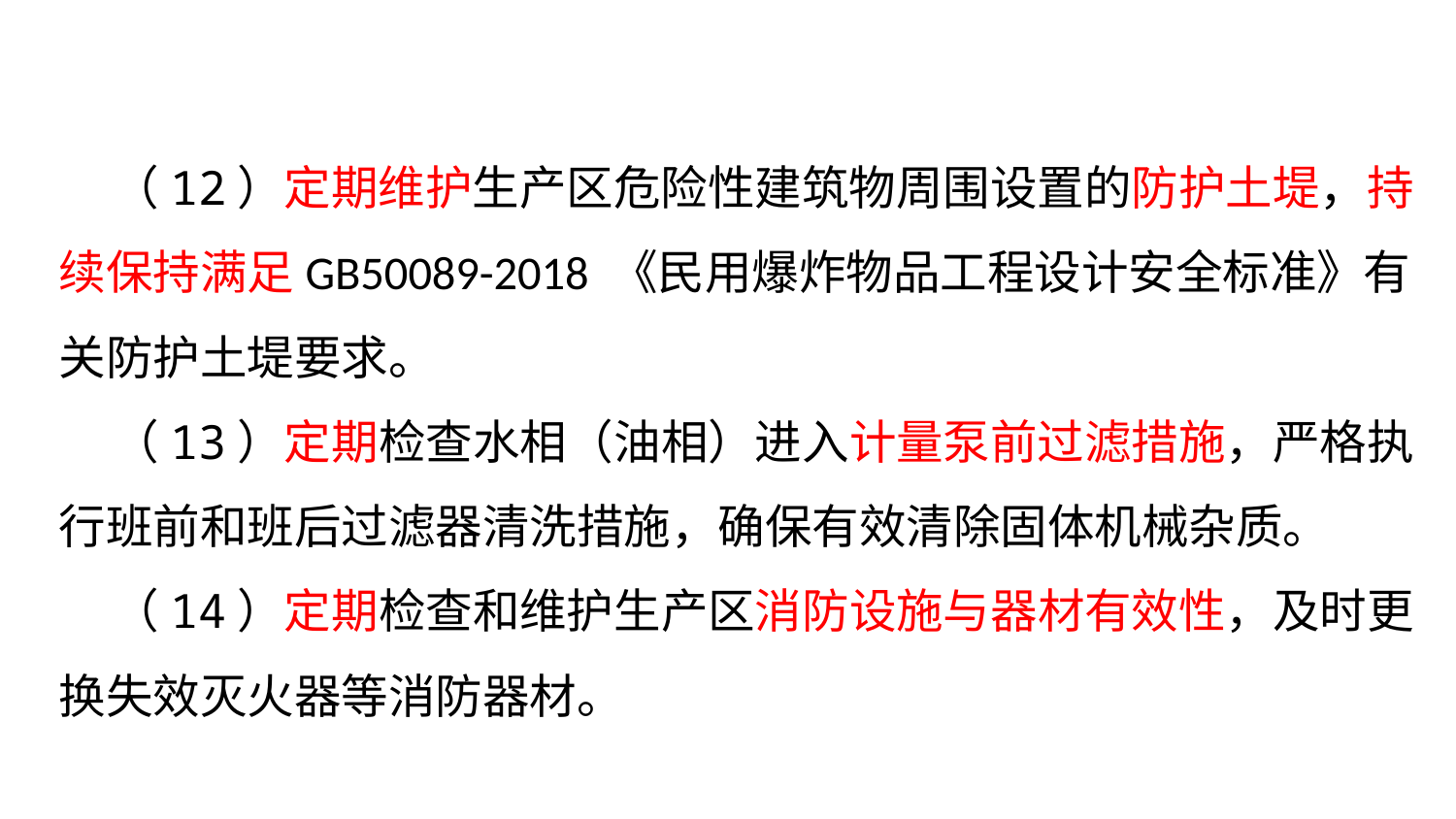

（12）定期维护生产区危险性建筑物周围设置的防护土堤，持续保持满足GB50089-2018 《民用爆炸物品工程设计安全标准》有关防护土堤要求。
（13）定期检查水相（油相）进入计量泵前过滤措施，严格执行班前和班后过滤器清洗措施，确保有效清除固体机械杂质。
（14）定期检查和维护生产区消防设施与器材有效性，及时更换失效灭火器等消防器材。